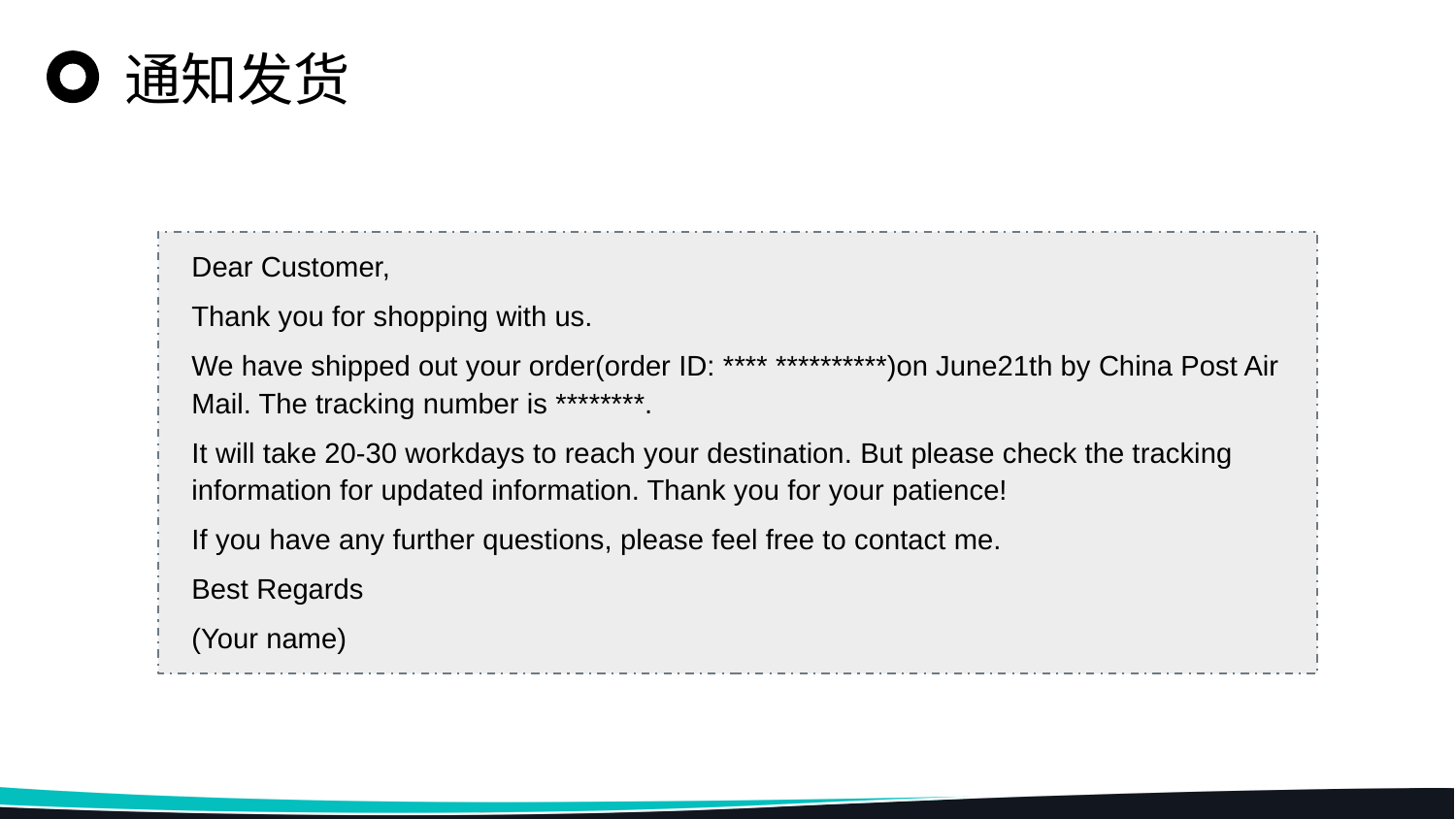

通知发货

Dear Customer,
Thank you for shopping with us.
We have shipped out your order(order ID: **** **********)on June21th by China Post Air Mail. The tracking number is ********.
It will take 20-30 workdays to reach your destination. But please check the tracking information for updated information. Thank you for your patience!
If you have any further questions, please feel free to contact me.
Best Regards
(Your name)